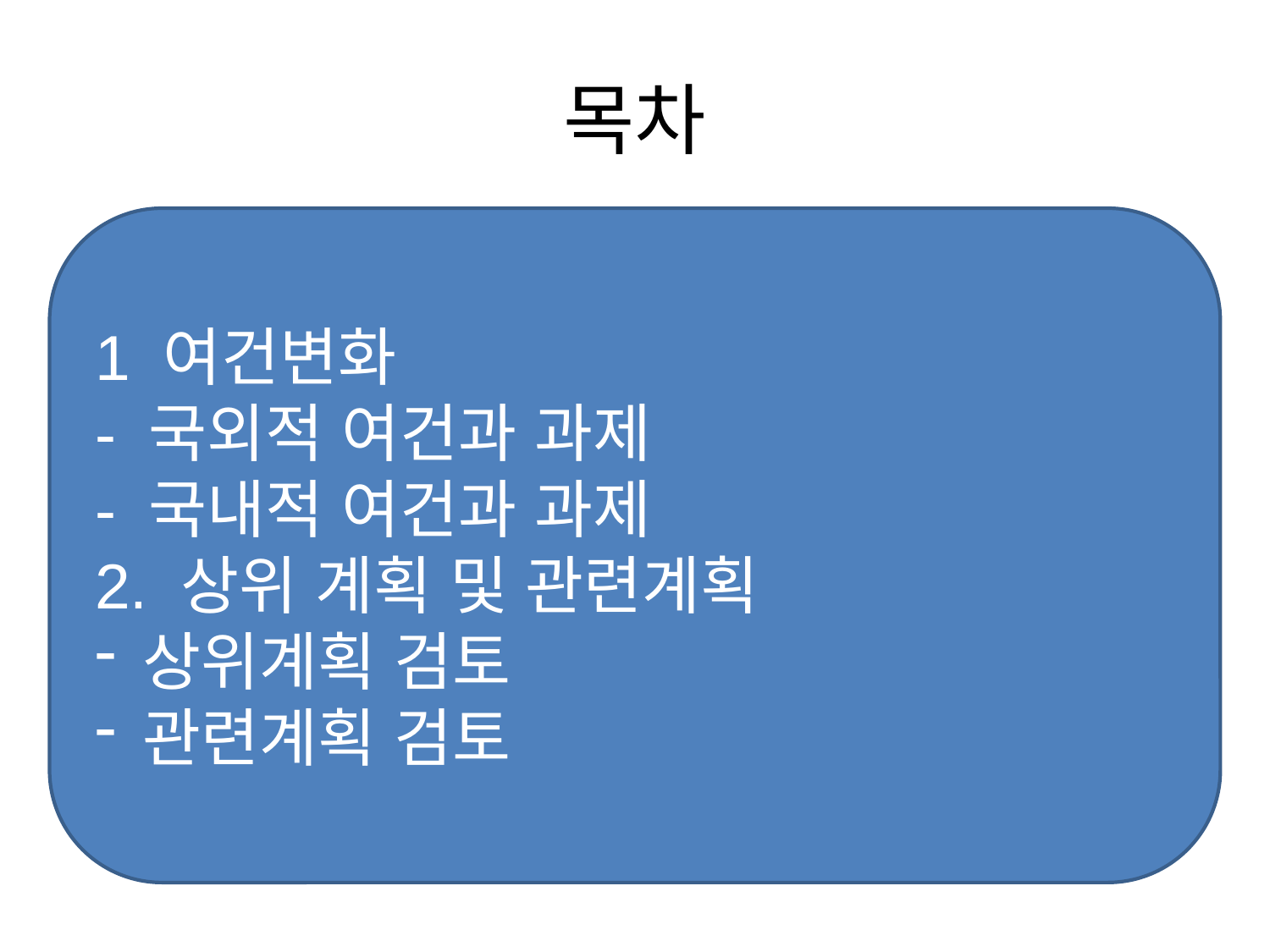

# 목차
1 여건변화
- 국외적 여건과 과제
- 국내적 여건과 과제
2. 상위 계획 및 관련계획
상위계획 검토
관련계획 검토